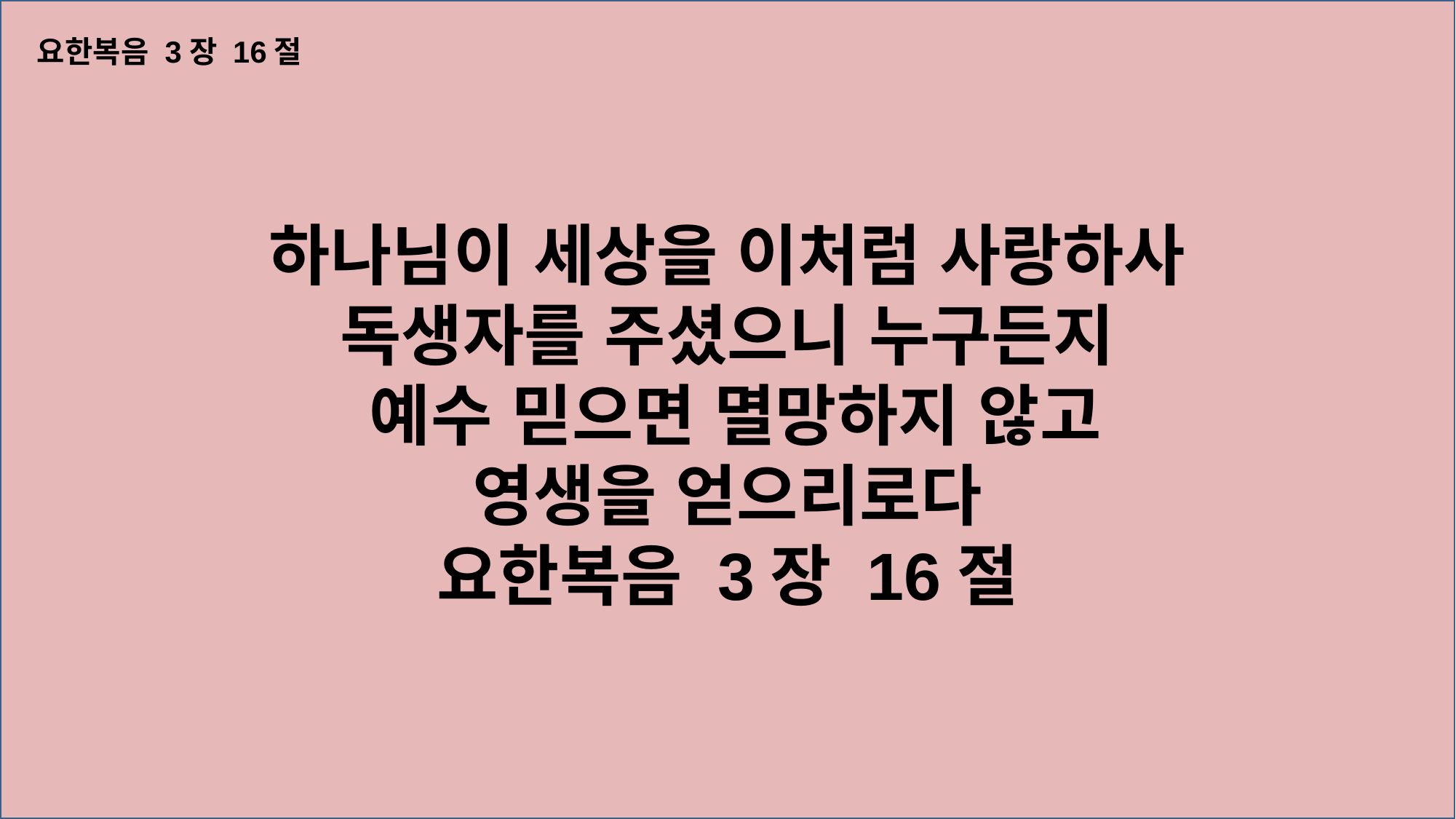

요한복음 3장 16절
하나님이 세상을 이처럼 사랑하사
독생자를 주셨으니 누구든지
 예수 믿으면 멸망하지 않고
영생을 얻으리로다
요한복음 3장 16절